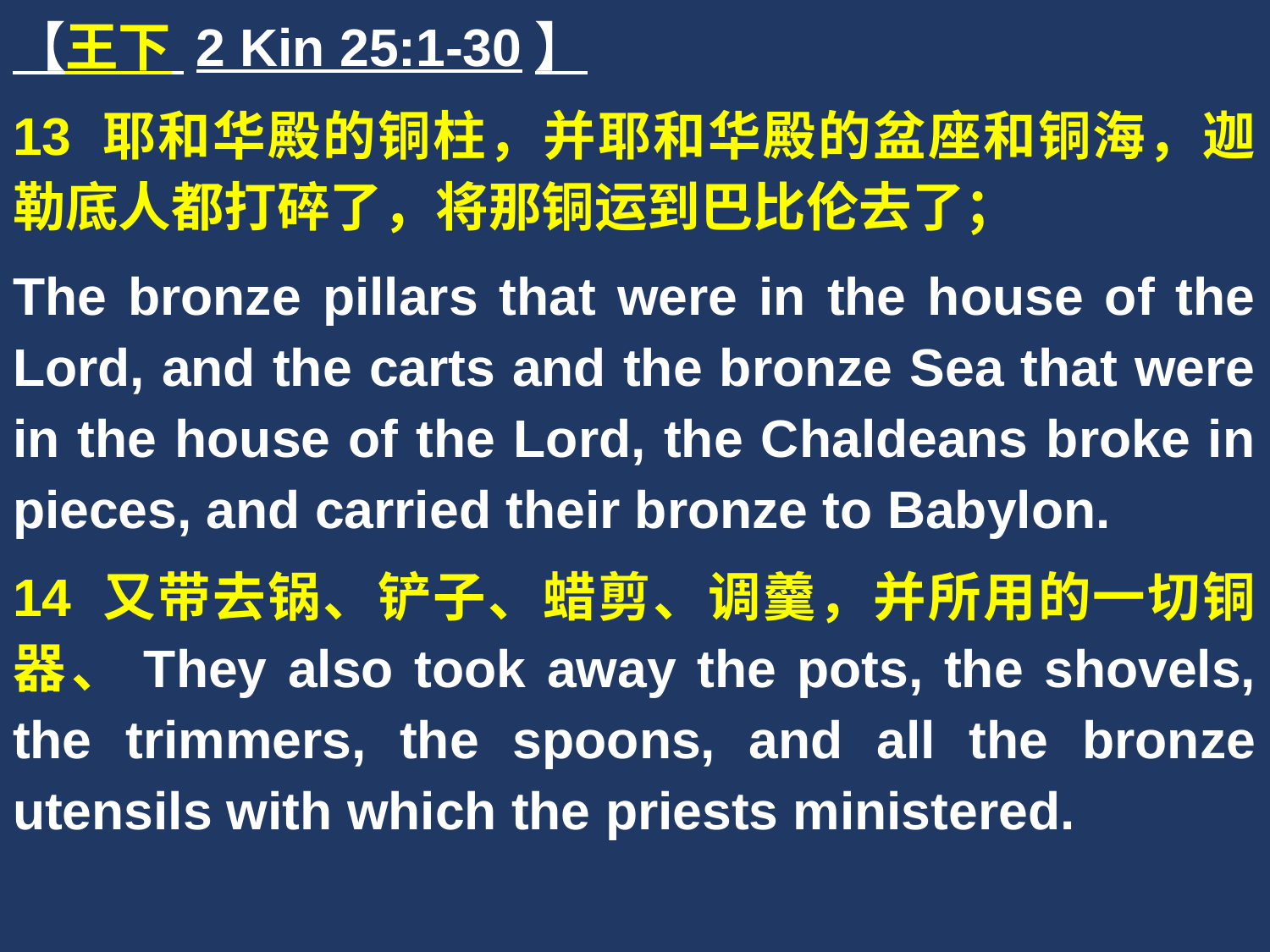

【王下 2 Kin 25:1-30】
13 耶和华殿的铜柱，并耶和华殿的盆座和铜海，迦勒底人都打碎了，将那铜运到巴比伦去了；
The bronze pillars that were in the house of the Lord, and the carts and the bronze Sea that were in the house of the Lord, the Chaldeans broke in pieces, and carried their bronze to Babylon.
14 又带去锅、铲子、蜡剪、调羹，并所用的一切铜器、They also took away the pots, the shovels, the trimmers, the spoons, and all the bronze utensils with which the priests ministered.